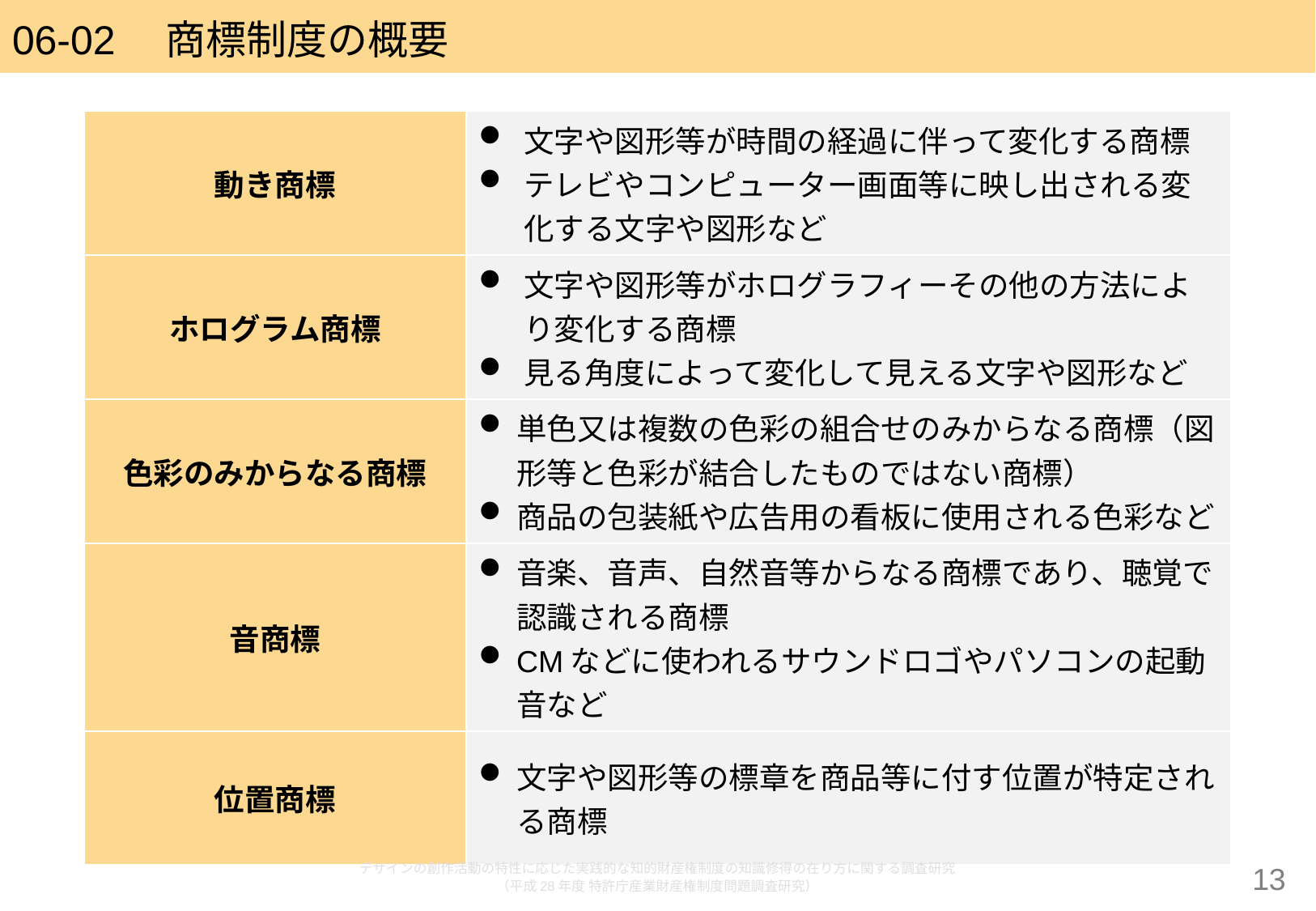

# 06-02　商標制度の概要
| 動き商標 | 文字や図形等が時間の経過に伴って変化する商標 テレビやコンピューター画面等に映し出される変化する文字や図形など |
| --- | --- |
| ホログラム商標 | 文字や図形等がホログラフィーその他の方法により変化する商標 見る角度によって変化して見える文字や図形など |
| 色彩のみからなる商標 | 単色又は複数の色彩の組合せのみからなる商標（図形等と色彩が結合したものではない商標） 商品の包装紙や広告用の看板に使用される色彩など |
| 音商標 | 音楽、音声、自然音等からなる商標であり、聴覚で認識される商標 CMなどに使われるサウンドロゴやパソコンの起動音など |
| 位置商標 | 文字や図形等の標章を商品等に付す位置が特定される商標 |
デザインの創作活動の特性に応じた実践的な知的財産権制度の知識修得の在り方に関する調査研究
（平成28年度 特許庁産業財産権制度問題調査研究）
13